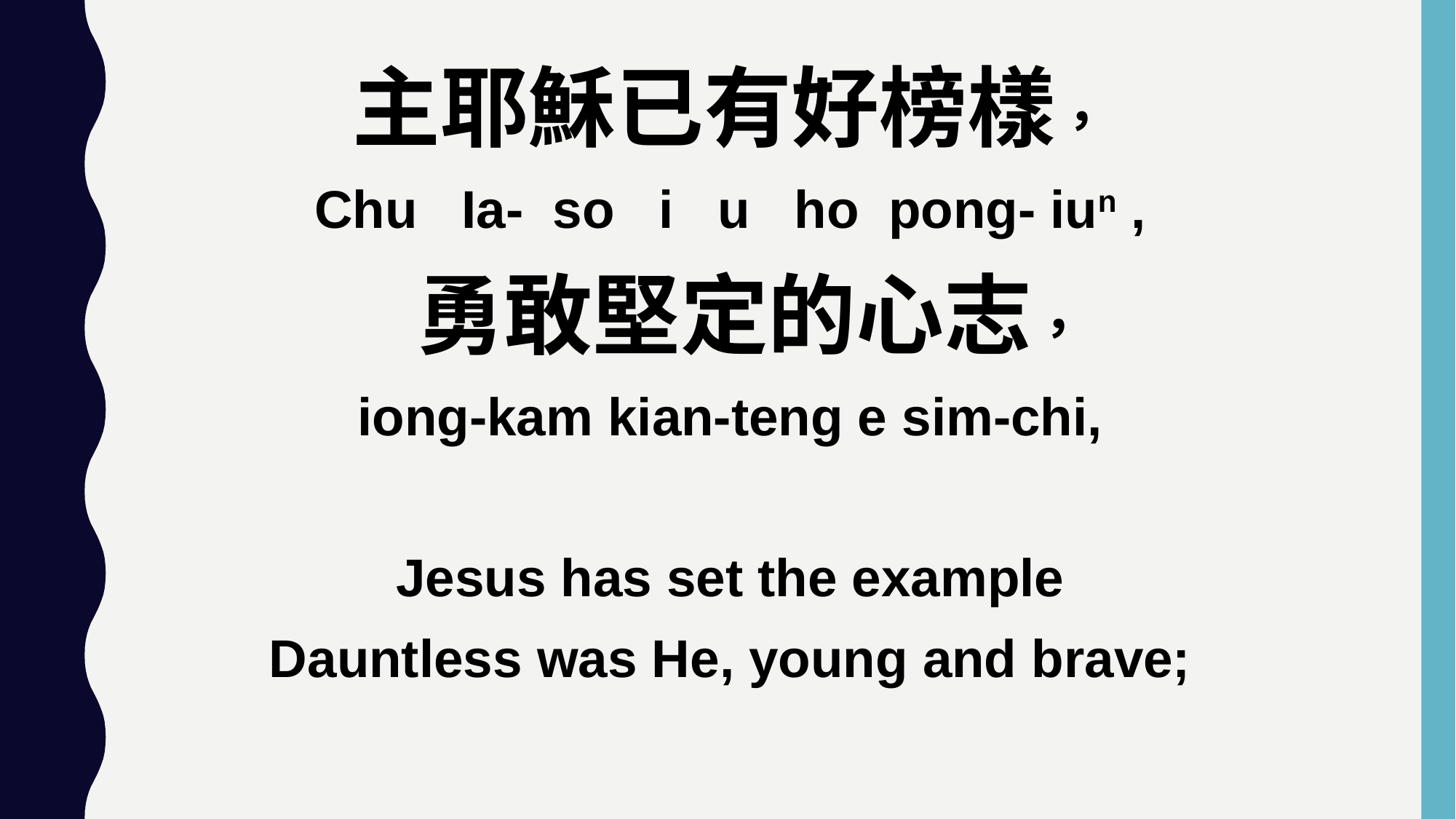

主耶穌已有好榜樣，
Chu   Ia-  so   i   u   ho  pong- iun ,
 勇敢堅定的心志，
iong-kam kian-teng e sim-chi,

Jesus has set the example
Dauntless was He, young and brave;